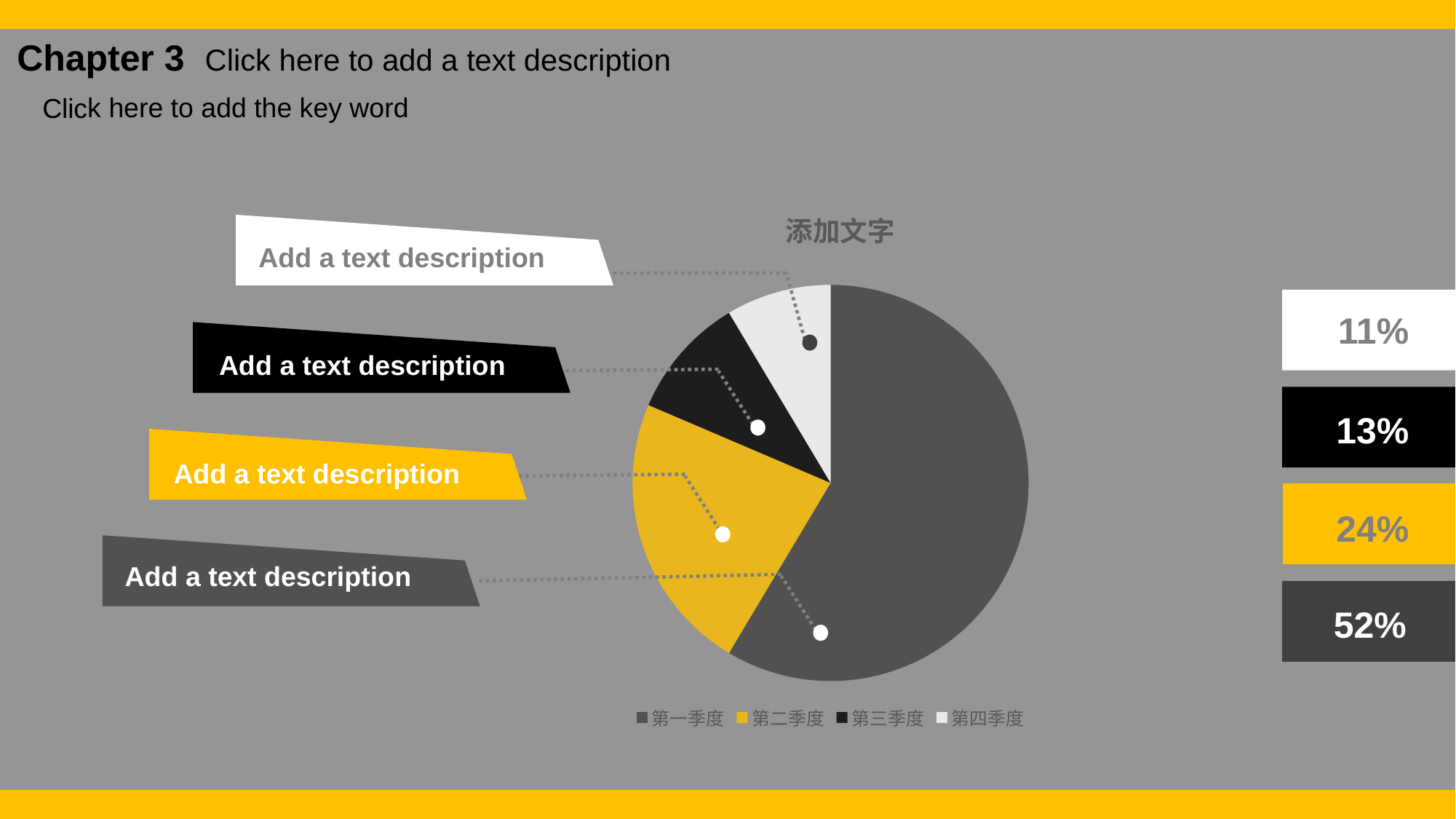

Chapter 3  Click here to add a text description
Click here to add the key word

### Chart: 添加文字

| Category | 销售额 |
|---|---|
| 第一季度 | 8.2 |
| 第二季度 | 3.2 |
| 第三季度 | 1.4 |
| 第四季度 | 1.2 |
Add a text description

11%

Add a text description

13%

Add a text description

24%

Add a text description

52%